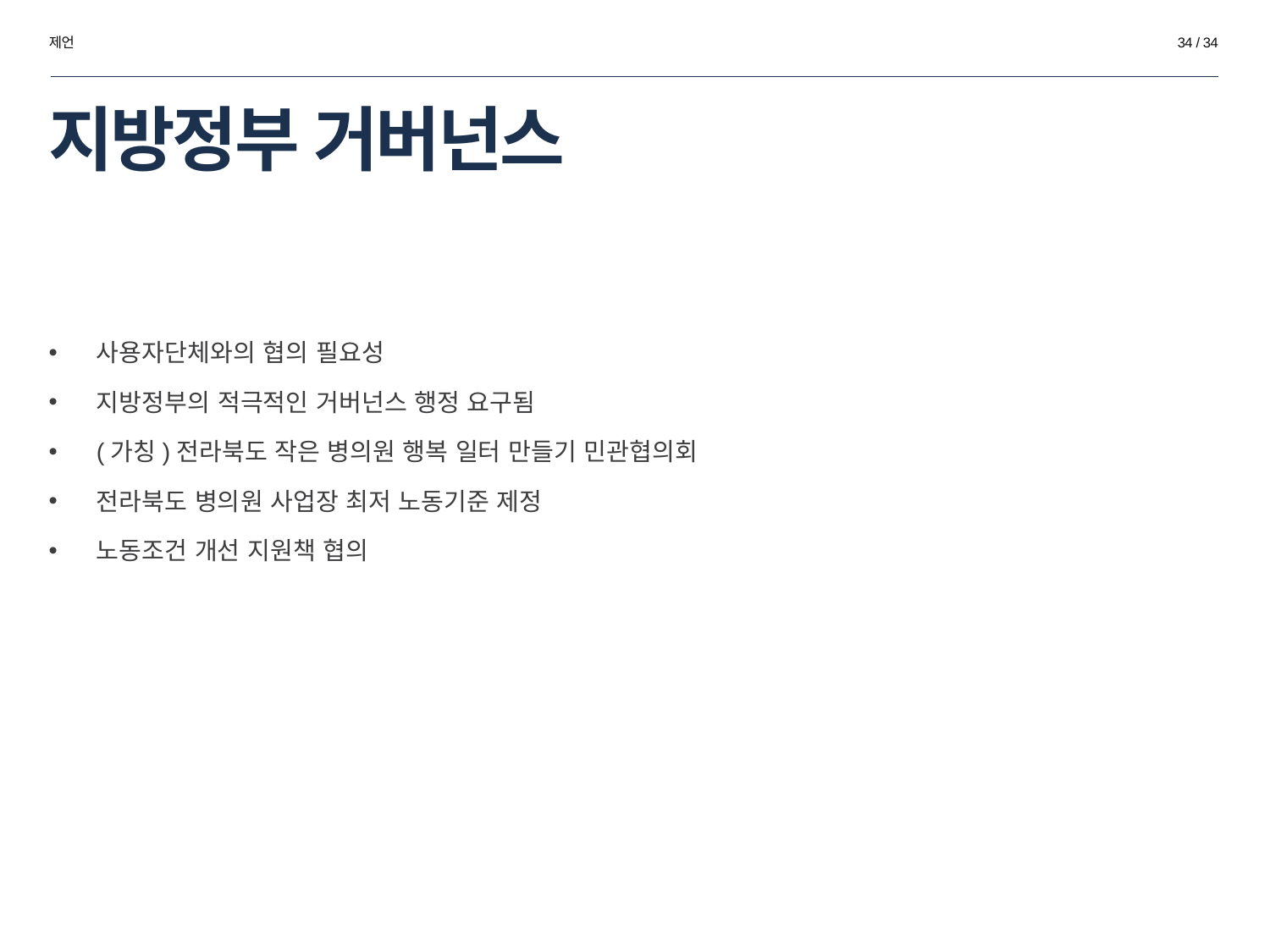

제언
34 / 34
# 지방정부 거버넌스
사용자단체와의 협의 필요성
지방정부의 적극적인 거버넌스 행정 요구됨
(가칭)전라북도 작은 병의원 행복 일터 만들기 민관협의회
전라북도 병의원 사업장 최저 노동기준 제정
노동조건 개선 지원책 협의